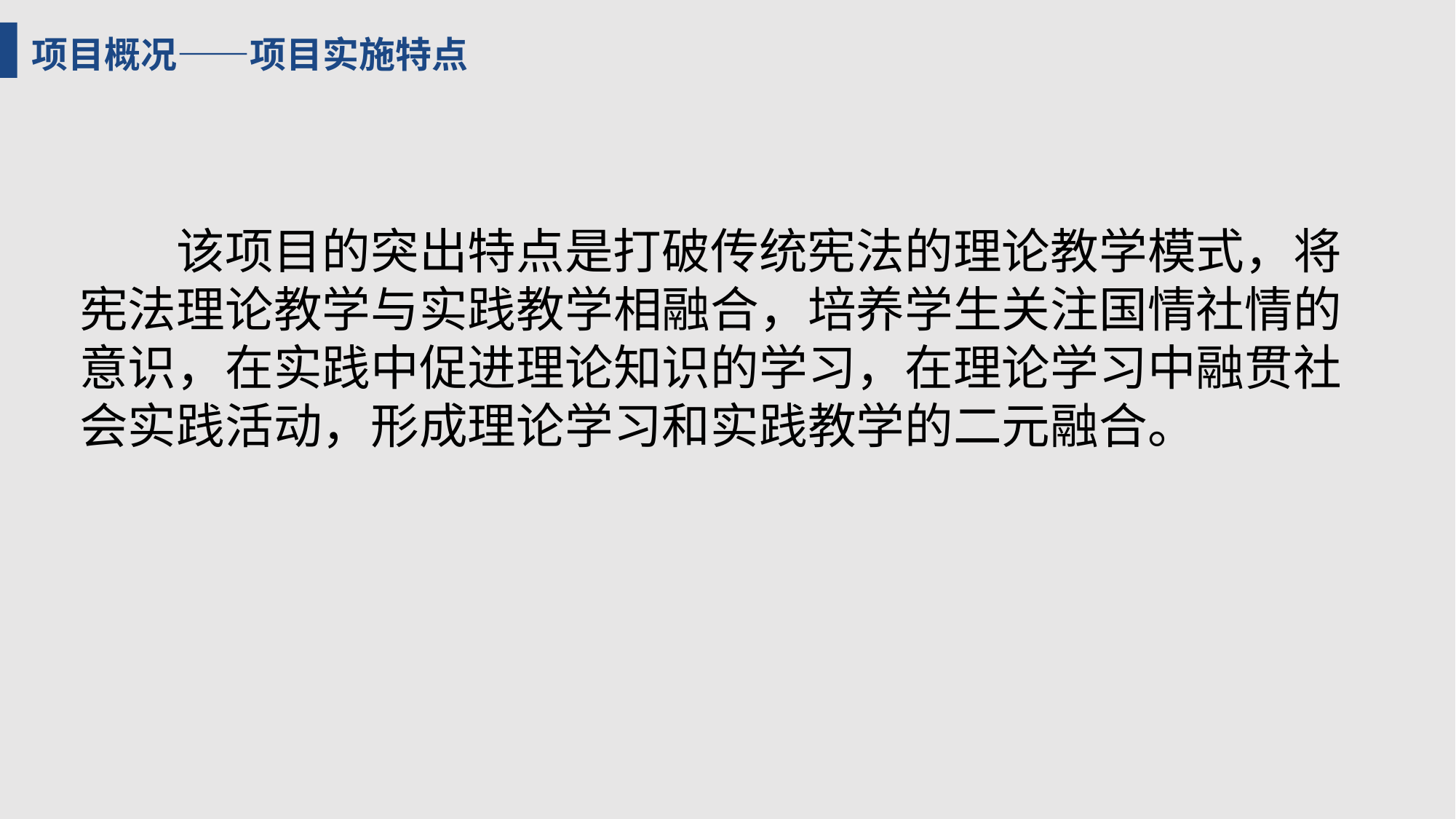

项目概况——项目实施特点
该项目的突出特点是打破传统宪法的理论教学模式，将宪法理论教学与实践教学相融合，培养学生关注国情社情的意识，在实践中促进理论知识的学习，在理论学习中融贯社会实践活动，形成理论学习和实践教学的二元融合。